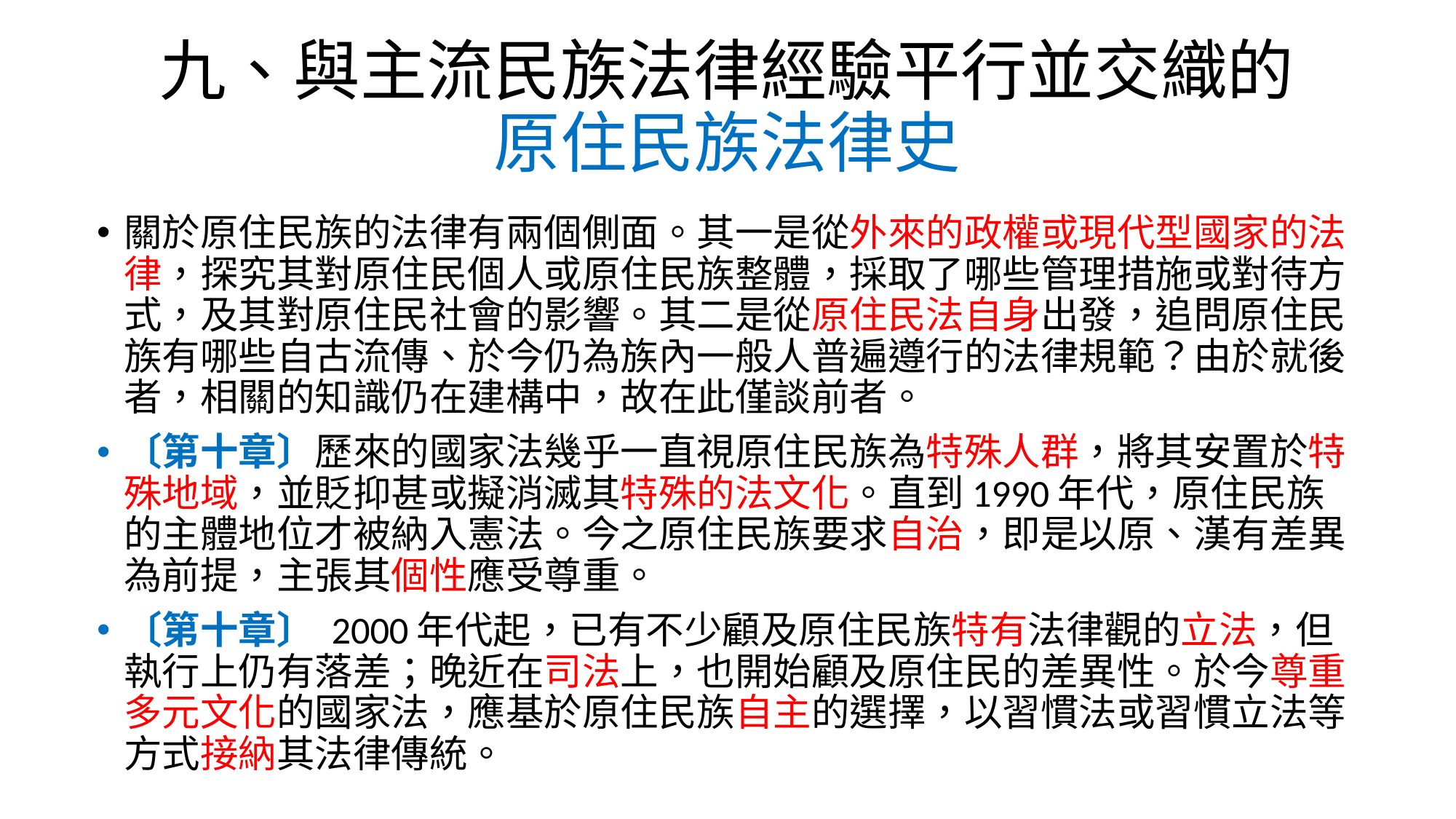

# 九、與主流民族法律經驗平行並交織的 原住民族法律史
關於原住民族的法律有兩個側面。其一是從外來的政權或現代型國家的法律，探究其對原住民個人或原住民族整體，採取了哪些管理措施或對待方式，及其對原住民社會的影響。其二是從原住民法自身出發，追問原住民族有哪些自古流傳、於今仍為族內一般人普遍遵行的法律規範？由於就後者，相關的知識仍在建構中，故在此僅談前者。
〔第十章〕歷來的國家法幾乎一直視原住民族為特殊人群，將其安置於特殊地域，並貶抑甚或擬消滅其特殊的法文化。直到1990年代，原住民族的主體地位才被納入憲法。今之原住民族要求自治，即是以原、漢有差異為前提，主張其個性應受尊重。
〔第十章〕 2000年代起，已有不少顧及原住民族特有法律觀的立法，但執行上仍有落差；晚近在司法上，也開始顧及原住民的差異性。於今尊重多元文化的國家法，應基於原住民族自主的選擇，以習慣法或習慣立法等方式接納其法律傳統。